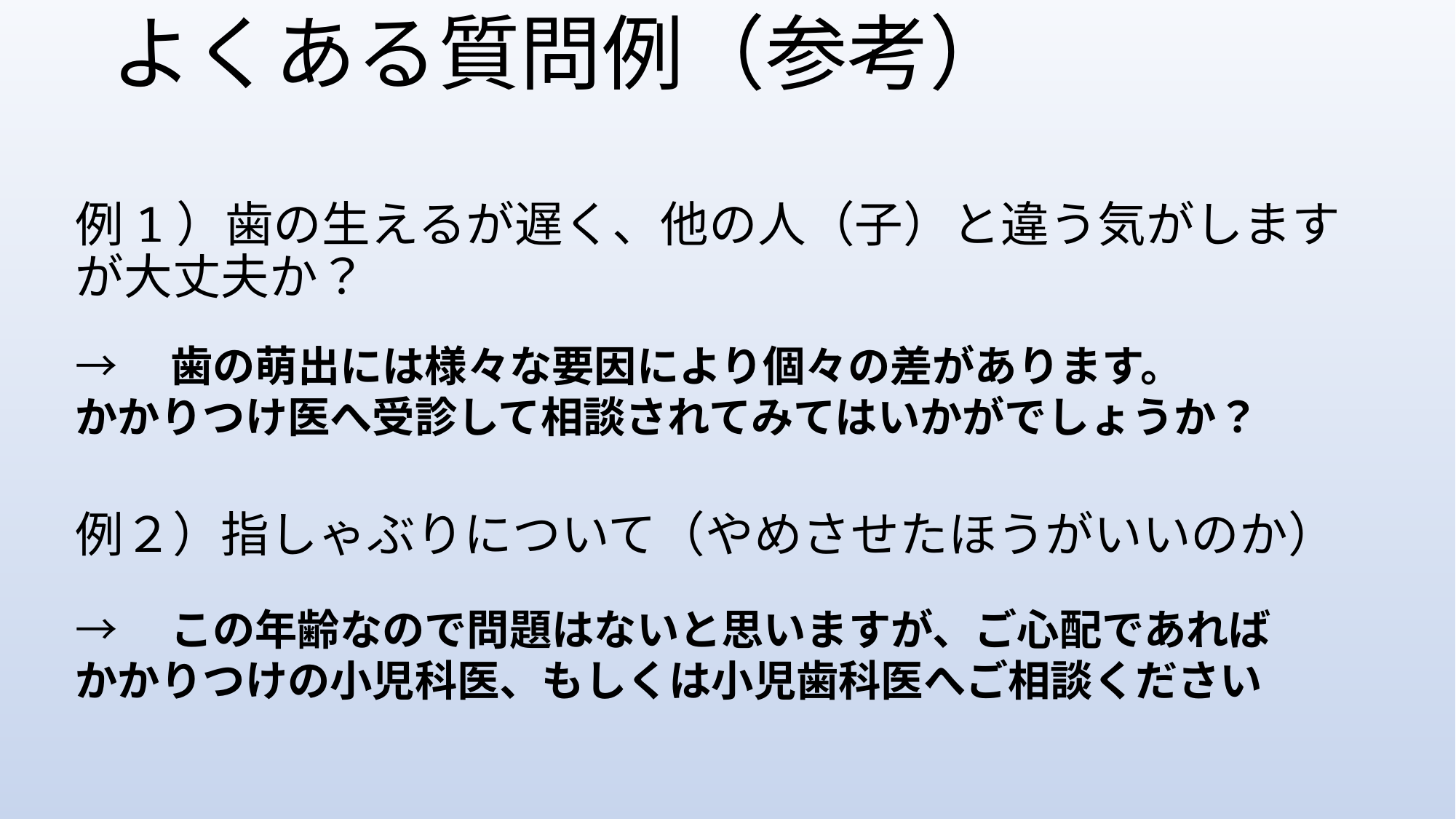

よくある質問例（参考）
例1）歯の生えるが遅く、他の人（子）と違う気がしますが大丈夫か？

→　歯の萌出には様々な要因により個々の差があります。
かかりつけ医へ受診して相談されてみてはいかがでしょうか？

例２）指しゃぶりについて（やめさせたほうがいいのか）
→　この年齢なので問題はないと思いますが、ご心配であれば
かかりつけの小児科医、もしくは小児歯科医へご相談ください